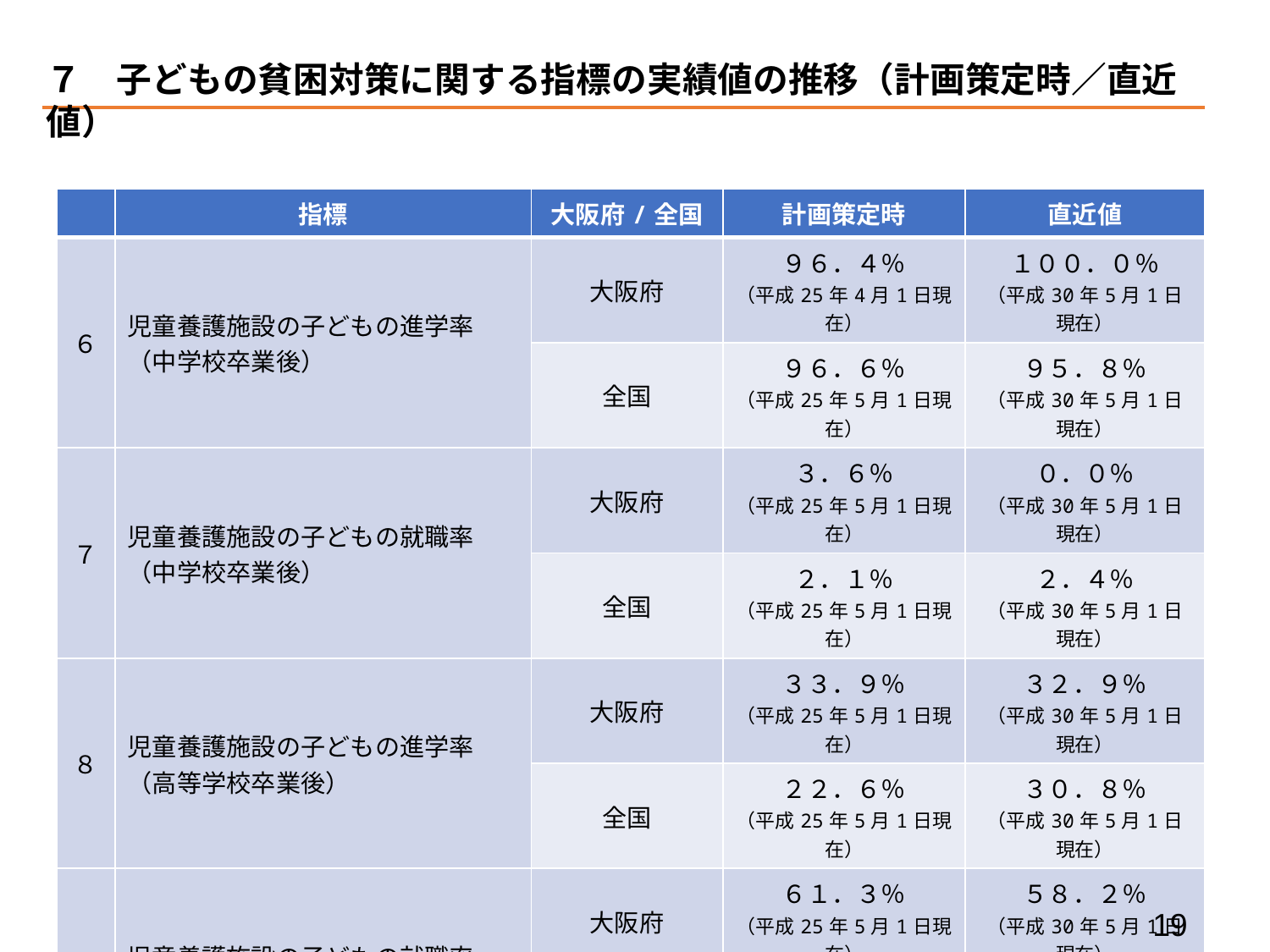

７　子どもの貧困対策に関する指標の実績値の推移（計画策定時／直近値）
|  | 指標 | 大阪府/全国 | 計画策定時 | 直近値 |
| --- | --- | --- | --- | --- |
| ６ | 児童養護施設の子どもの進学率 （中学校卒業後） | 大阪府 | ９６．４％ （平成25年4月1日現在） | １００．０％ （平成30年5月1日現在） |
|  |  | 全国 | ９６．６％ （平成25年5月1日現在） | ９５．８％ （平成30年5月1日現在） |
| ７ | 児童養護施設の子どもの就職率 （中学校卒業後） | 大阪府 | ３．６％ （平成25年5月1日現在） | ０．０％ （平成30年5月1日現在） |
|  |  | 全国 | ２．１％ （平成25年5月1日現在） | ２．４％ （平成30年5月1日現在） |
| ８ | 児童養護施設の子どもの進学率 （高等学校卒業後） | 大阪府 | ３３．９％ （平成25年5月1日現在） | ３２．９％ （平成30年5月1日現在） |
|  |  | 全国 | ２２．６％ （平成25年5月1日現在） | ３０．８％ （平成30年5月1日現在） |
| ９ | 児童養護施設の子どもの就職率 （高等学校卒業後） | 大阪府 | ６１．３％ （平成25年5月1日現在） | ５８．２％ （平成30年5月1日現在） |
|  |  | 全国 | ６９．８％ （平成25年5月1日現在） | ６２．５％ （平成30年5月1日現在） |
19